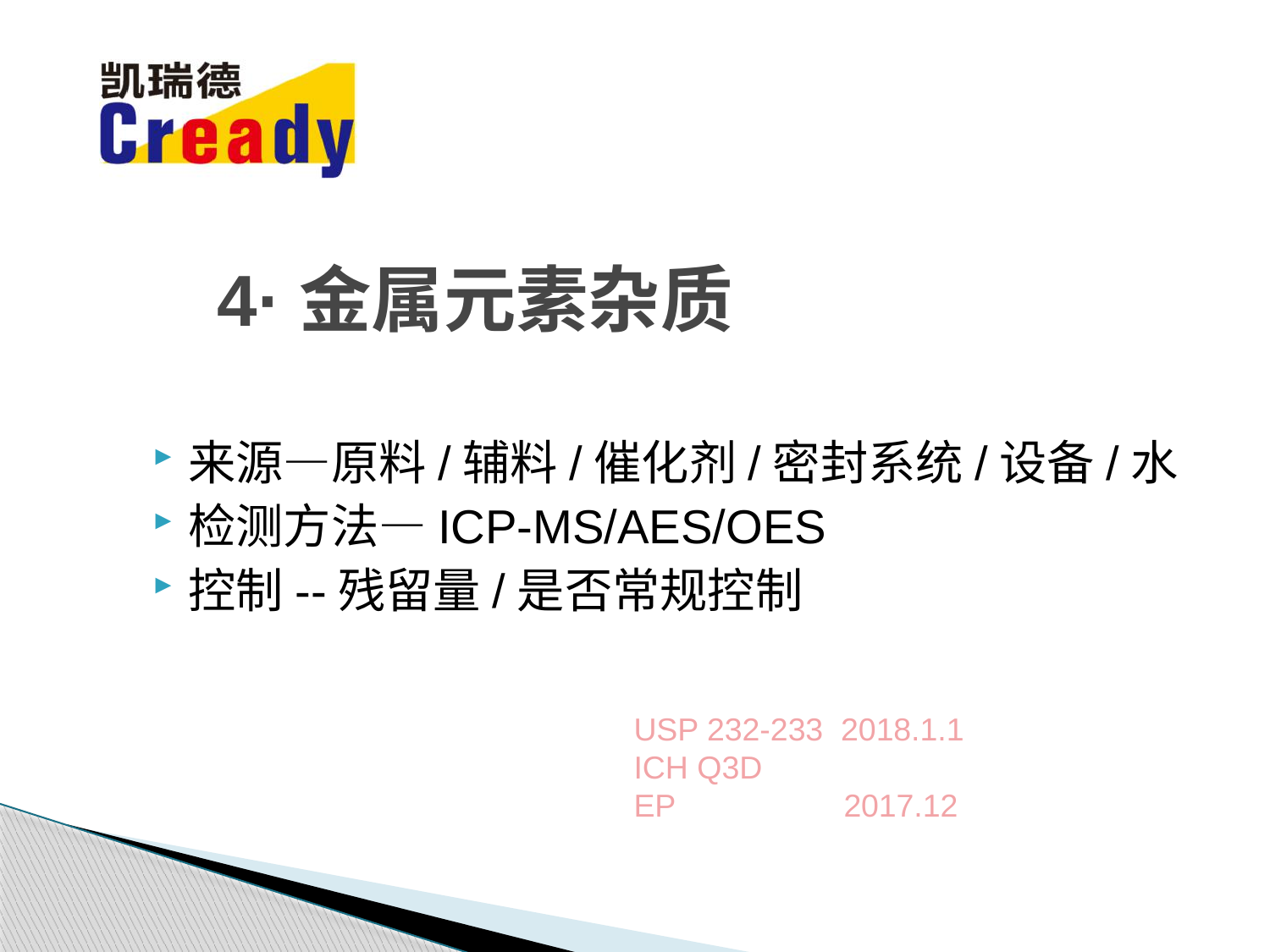

# 4·金属元素杂质
来源—原料/辅料/催化剂/密封系统/设备/水
检测方法—ICP-MS/AES/OES
控制--残留量/是否常规控制

USP 232-233  2018.1.1
ICH Q3D
EP                   2017.12